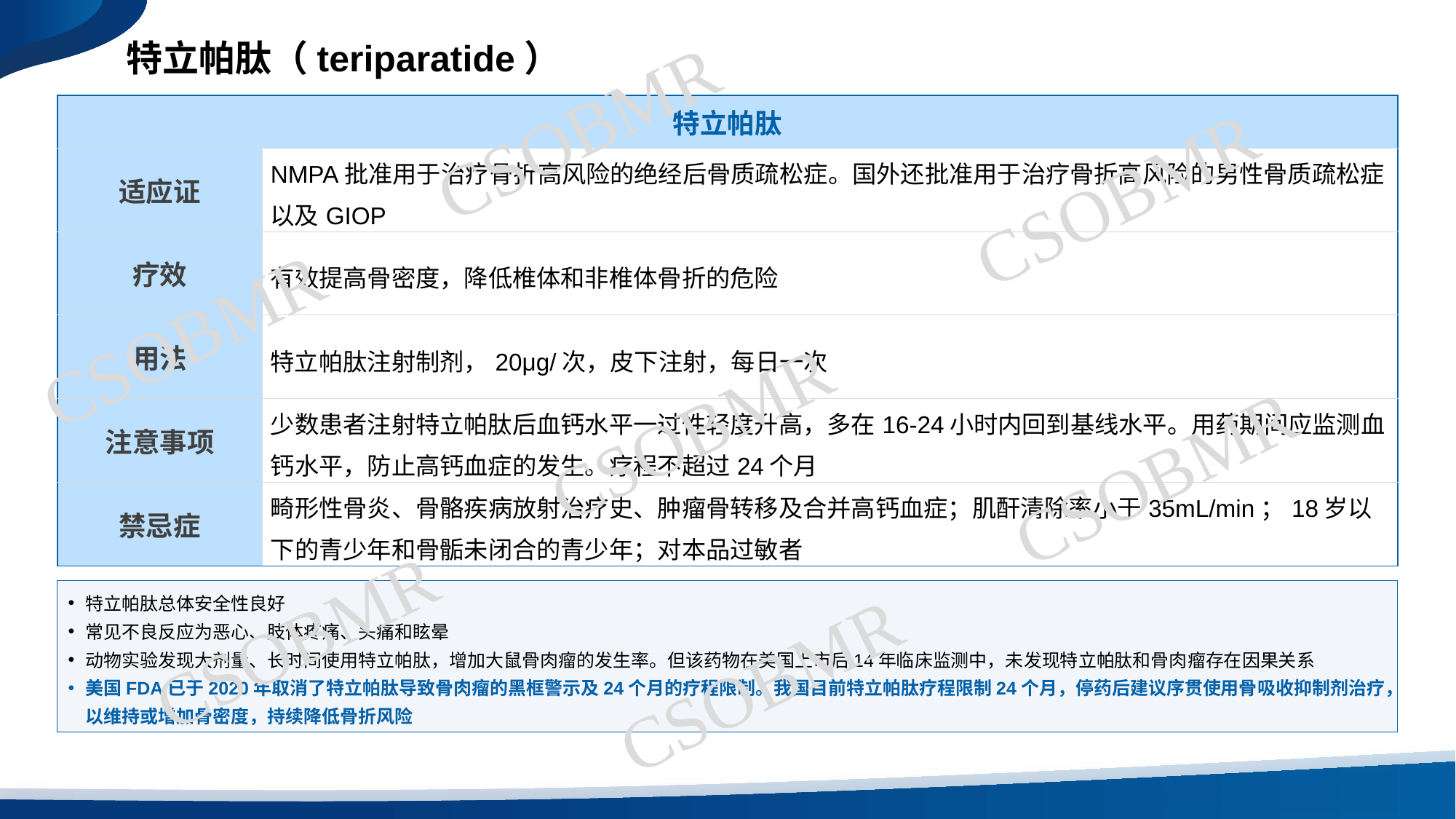

特立帕肽（teriparatide）
CSOBMR
| 特立帕肽 | 米诺膦酸 |
| --- | --- |
| 适应证 | NMPA批准用于治疗骨折高风险的绝经后骨质疏松症。国外还批准用于治疗骨折高风险的男性骨质疏松症以及GIOP |
| 疗效 | 有效提高骨密度，降低椎体和非椎体骨折的危险 |
| 用法 | 特立帕肽注射制剂，20μg/次，皮下注射，每日一次 |
| 注意事项 | 少数患者注射特立帕肽后血钙水平一过性轻度升高，多在16-24小时内回到基线水平。用药期间应监测血钙水平，防止高钙血症的发生。疗程不超过24个月 |
| 禁忌症 | 畸形性骨炎、骨骼疾病放射治疗史、肿瘤骨转移及合并高钙血症；肌酐清除率小于35mL/min；18岁以下的青少年和骨骺未闭合的青少年；对本品过敏者 |
CSOBMR
CSOBMR
CSOBMR
CSOBMR
特立帕肽总体安全性良好
常见不良反应为恶心、肢体疼痛、头痛和眩晕
动物实验发现大剂量、长时间使用特立帕肽，增加大鼠骨肉瘤的发生率。但该药物在美国上市后14年临床监测中，未发现特立帕肽和骨肉瘤存在因果关系
美国FDA已于2020年取消了特立帕肽导致骨肉瘤的黑框警示及24个月的疗程限制。我国目前特立帕肽疗程限制24个月，停药后建议序贯使用骨吸收抑制剂治疗，以维持或增加骨密度，持续降低骨折风险
CSOBMR
CSOBMR